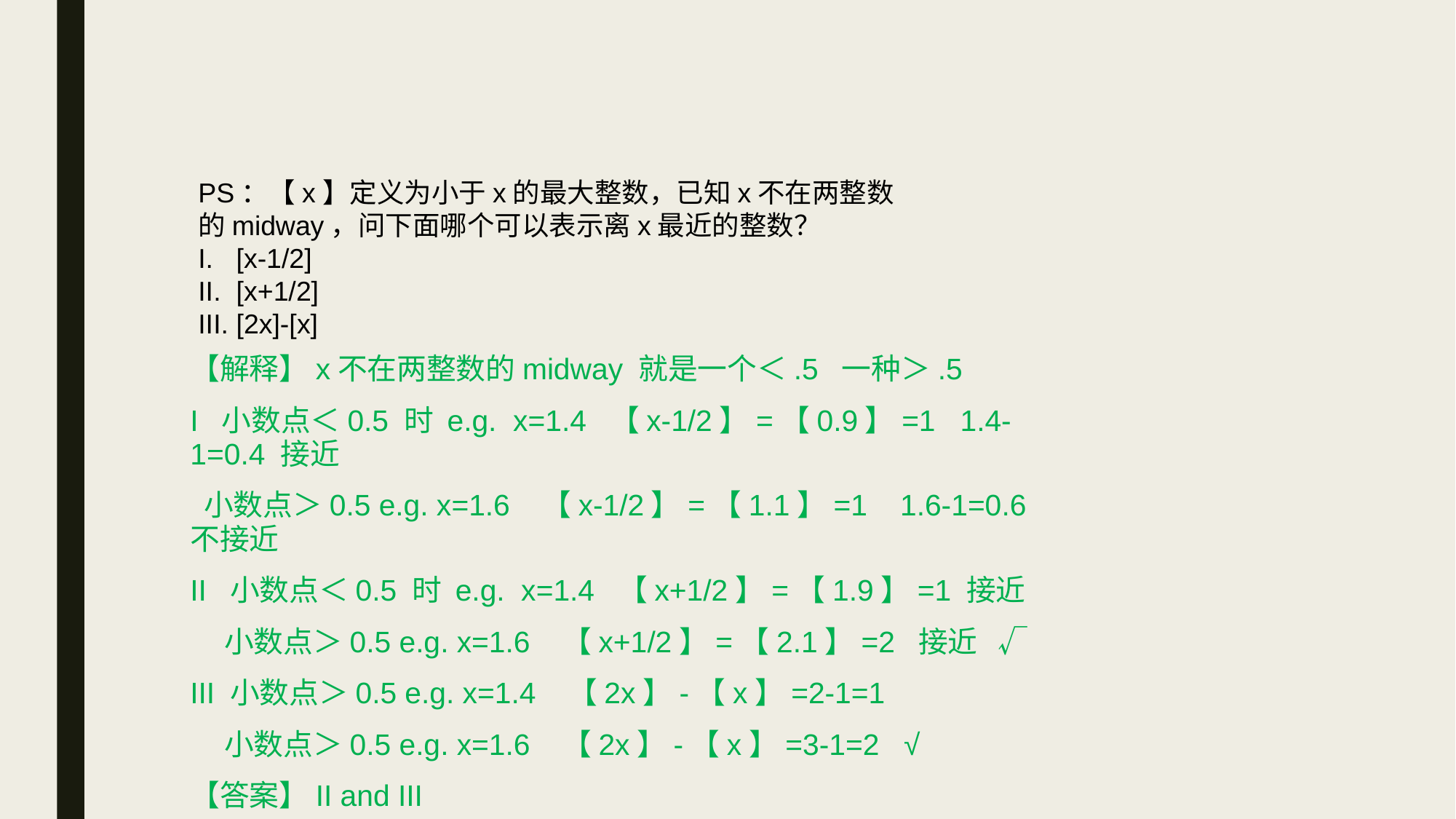

#
PS：【x】定义为小于x的最大整数，已知x不在两整数的midway，问下面哪个可以表示离x最近的整数？
I.   [x-1/2]
II.  [x+1/2]
III. [2x]-[x]
【解释】x不在两整数的midway 就是一个＜.5  一种＞.5
I  小数点＜0.5 时 e.g.  x=1.4  【x-1/2】=【0.9】=1   1.4-1=0.4 接近
 小数点＞0.5 e.g. x=1.6   【x-1/2】=【1.1】=1    1.6-1=0.6   不接近
II  小数点＜0.5 时 e.g.  x=1.4  【x+1/2】=【1.9】=1 接近
    小数点＞0.5 e.g. x=1.6   【x+1/2】=【2.1】=2  接近   √
III 小数点＞0.5 e.g. x=1.4   【2x】-【x】=2-1=1
    小数点＞0.5 e.g. x=1.6   【2x】-【x】=3-1=2   √
【答案】II and III